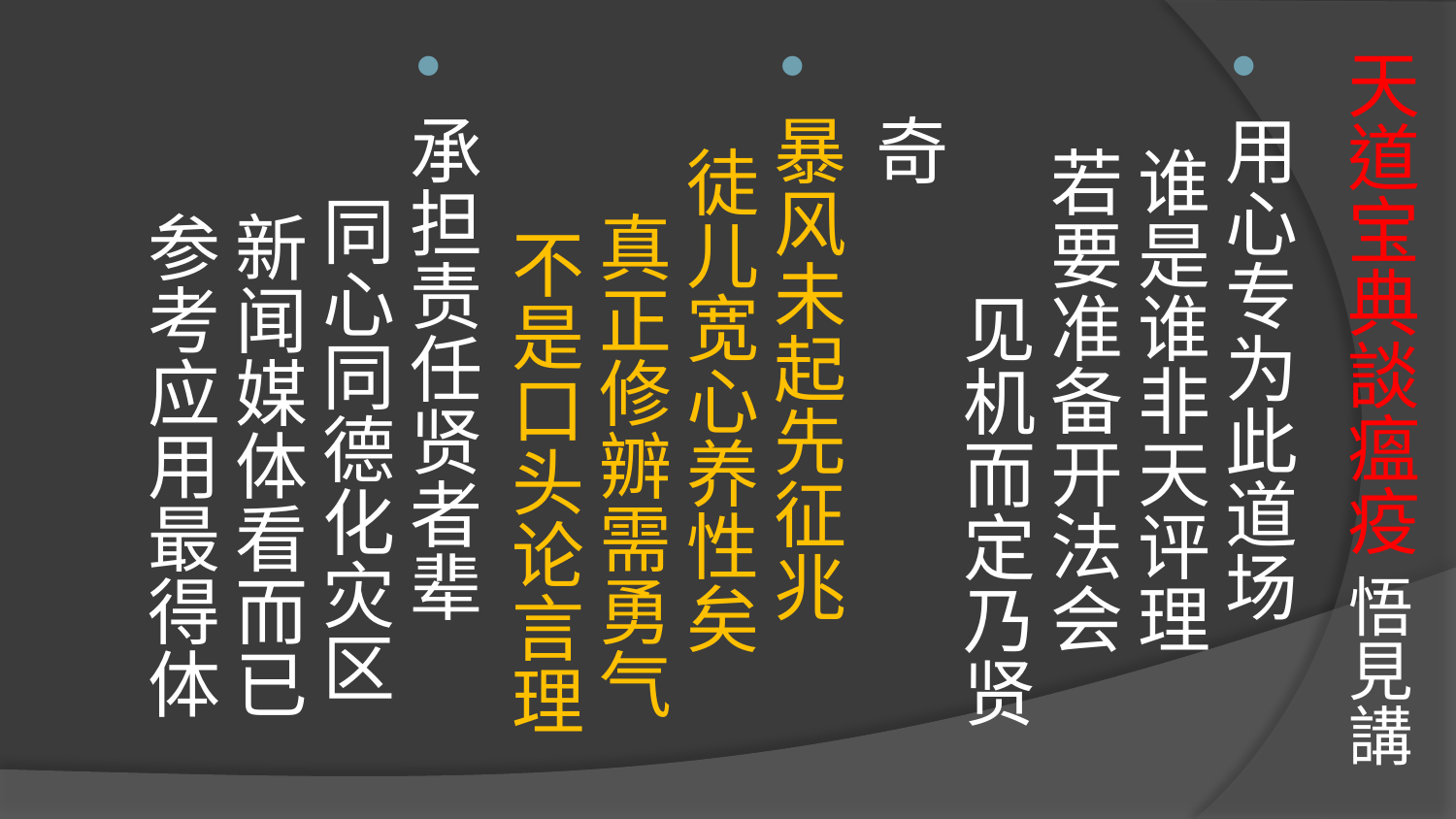

# 天道宝典談瘟疫 悟見講
用心专为此道场             谁是谁非天评理           若要准备开法会                    见机而定乃贤奇
暴风未起先征兆             徒儿宽心养性矣               真正修辧需勇气            不是口头论言理
承担责任贤者辈                同心同德化灾区            新闻媒体看而已           参考应用最得体